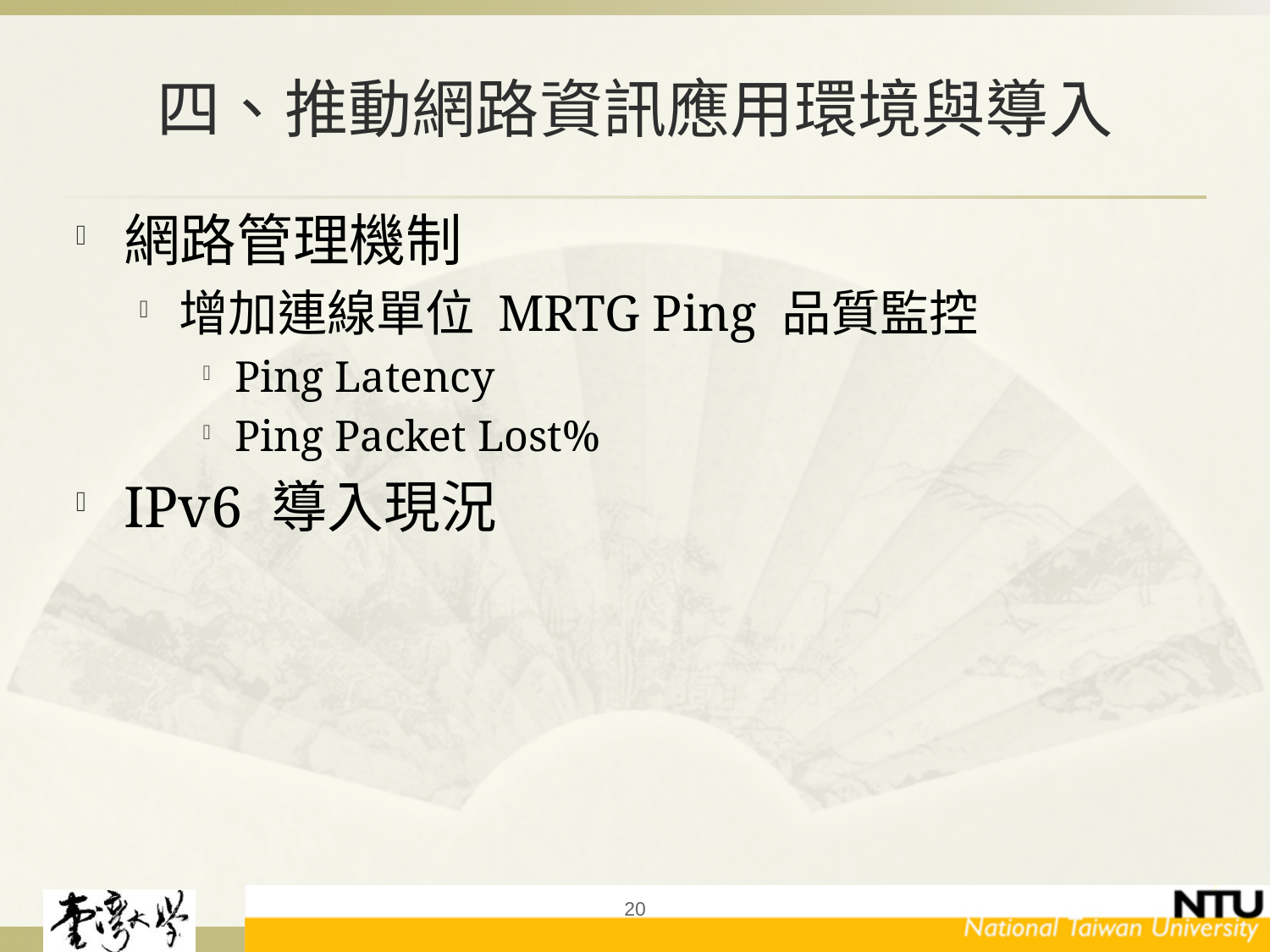

# 四、推動網路資訊應用環境與導入
網路管理機制
增加連線單位 MRTG Ping 品質監控
Ping Latency
Ping Packet Lost%
IPv6 導入現況
20